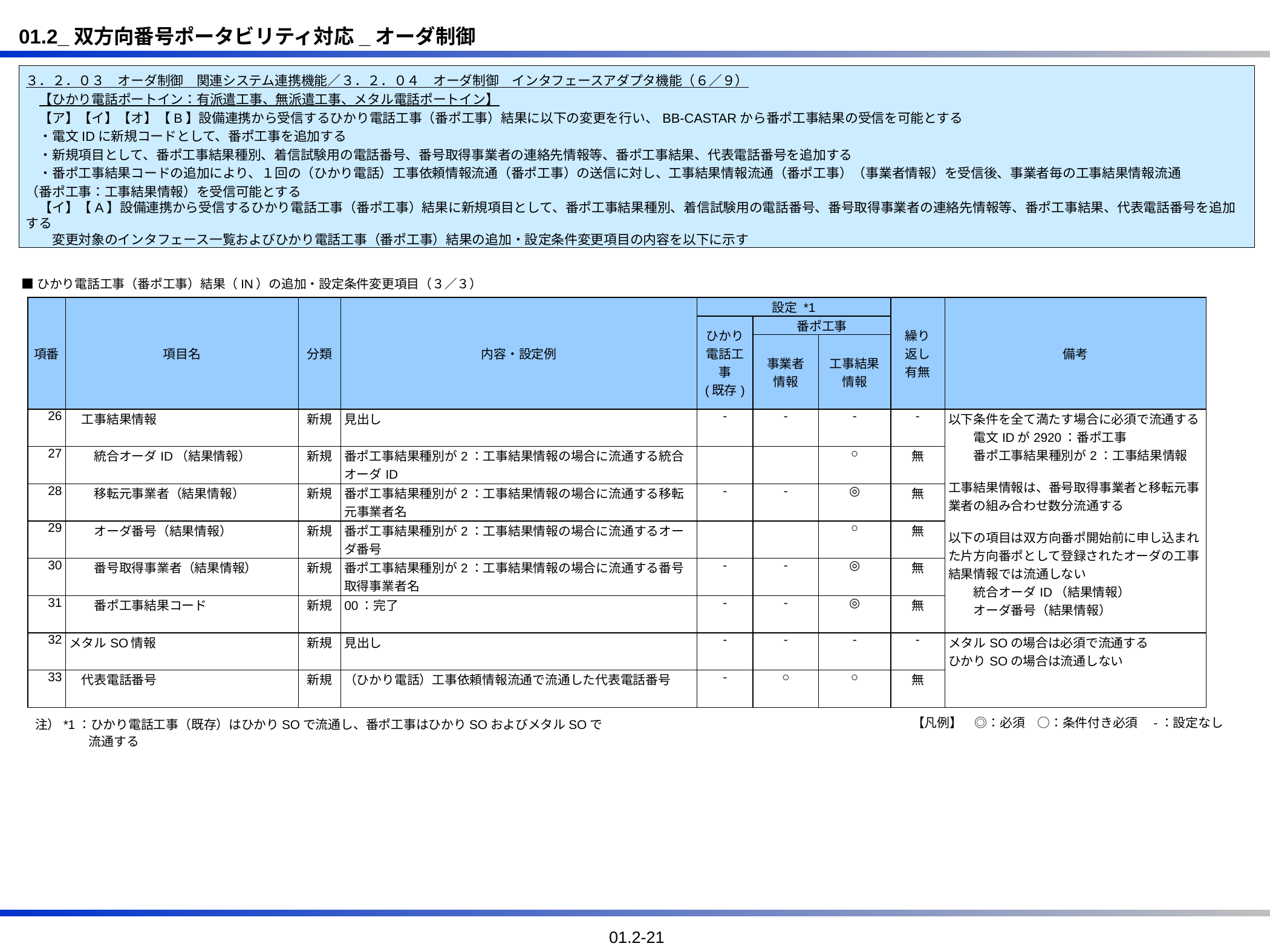

３．２．０３　オーダ制御　関連システム連携機能／３．２．０４　オーダ制御　インタフェースアダプタ機能（６／９）
　【ひかり電話ポートイン：有派遣工事、無派遣工事、メタル電話ポートイン】
　【ア】【イ】【オ】【B】設備連携から受信するひかり電話工事（番ポ工事）結果に以下の変更を行い、BB-CASTARから番ポ工事結果の受信を可能とする
　・電文IDに新規コードとして、番ポ工事を追加する
　・新規項目として、番ポ工事結果種別、着信試験用の電話番号、番号取得事業者の連絡先情報等、番ポ工事結果、代表電話番号を追加する
　・番ポ工事結果コードの追加により、１回の（ひかり電話）工事依頼情報流通（番ポ工事）の送信に対し、工事結果情報流通（番ポ工事）（事業者情報）を受信後、事業者毎の工事結果情報流通
（番ポ工事：工事結果情報）を受信可能とする
　【イ】【A】設備連携から受信するひかり電話工事（番ポ工事）結果に新規項目として、番ポ工事結果種別、着信試験用の電話番号、番号取得事業者の連絡先情報等、番ポ工事結果、代表電話番号を追加する
　　変更対象のインタフェース一覧およびひかり電話工事（番ポ工事）結果の追加・設定条件変更項目の内容を以下に示す
■ひかり電話工事（番ポ工事）結果（IN）の追加・設定条件変更項目（３／３）
| 項番 | 項目名 | 分類 | 内容・設定例 | 設定 \*1 | 設定 |  | 繰り 返し 有無 | 備考 |
| --- | --- | --- | --- | --- | --- | --- | --- | --- |
|  |  |  |  | ひかり電話工事 (既存) | 番ポ工事 |  |  |  |
|  |  |  |  |  | 事業者 情報 | 工事結果 情報 |  |  |
| 26 | 工事結果情報 | 新規 | 見出し | - | - | - | - | 以下条件を全て満たす場合に必須で流通する 　　電文IDが2920：番ポ工事 　　番ポ工事結果種別が2：工事結果情報 工事結果情報は、番号取得事業者と移転元事業者の組み合わせ数分流通する 以下の項目は双方向番ポ開始前に申し込まれた片方向番ポとして登録されたオーダの工事結果情報では流通しない 　　統合オーダID（結果情報） 　　オーダ番号（結果情報） |
| 27 | 統合オーダID（結果情報） | 新規 | 番ポ工事結果種別が2：工事結果情報の場合に流通する統合オーダID |  |  | ○ | 無 |  |
| 28 | 移転元事業者（結果情報） | 新規 | 番ポ工事結果種別が2：工事結果情報の場合に流通する移転元事業者名 | - | - | ◎ | 無 |  |
| 29 | オーダ番号（結果情報） | 新規 | 番ポ工事結果種別が2：工事結果情報の場合に流通するオーダ番号 |  |  | ○ | 無 |  |
| 30 | 番号取得事業者（結果情報） | 新規 | 番ポ工事結果種別が2：工事結果情報の場合に流通する番号取得事業者名 | - | - | ◎ | 無 | 以下条件を全て満たす場合に必須で流通する 　　電文IDが2920：番ポ工事 　　番ポ工事結果種別が2：工事結果情報 |
| 31 | 番ポ工事結果コード | 新規 | 00：完了 | - | - | ◎ | 無 |  |
| 32 | メタルSO情報 | 新規 | 見出し | - | - | - | - | メタルSOの場合は必須で流通する ひかりSOの場合は流通しない |
| 33 | 代表電話番号 | 新規 | （ひかり電話）工事依頼情報流通で流通した代表電話番号 | - | ○ | ○ | 無 | ひかりSOの場合は流通しない メタルSOの場合は必須で流通する |
【凡例】　◎：必須　○：条件付き必須　-：設定なし
注）*1：ひかり電話工事（既存）はひかりSOで流通し、番ポ工事はひかりSOおよびメタルSOで流通する
01.2-21